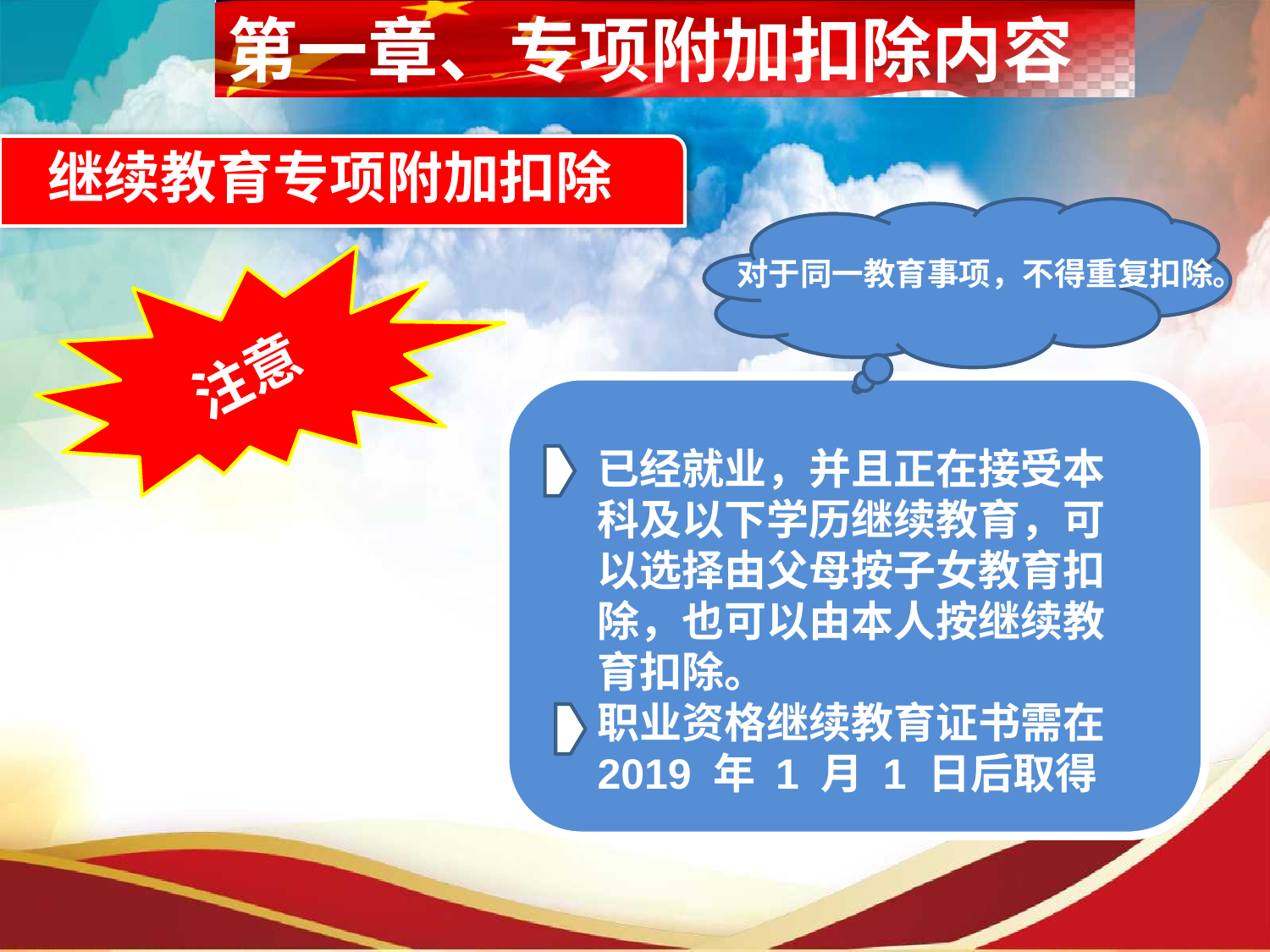

第一章、专项附加扣除内容

继续教育专项附加扣除

对于同一教育事项，不得重复扣除。
注意

已经就业，并且正在接受本科及以下学历继续教育，可以选择由父母按子女教育扣除，也可以由本人按继续教育扣除。
职业资格继续教育证书需在2019 年 1 月 1 日后取得